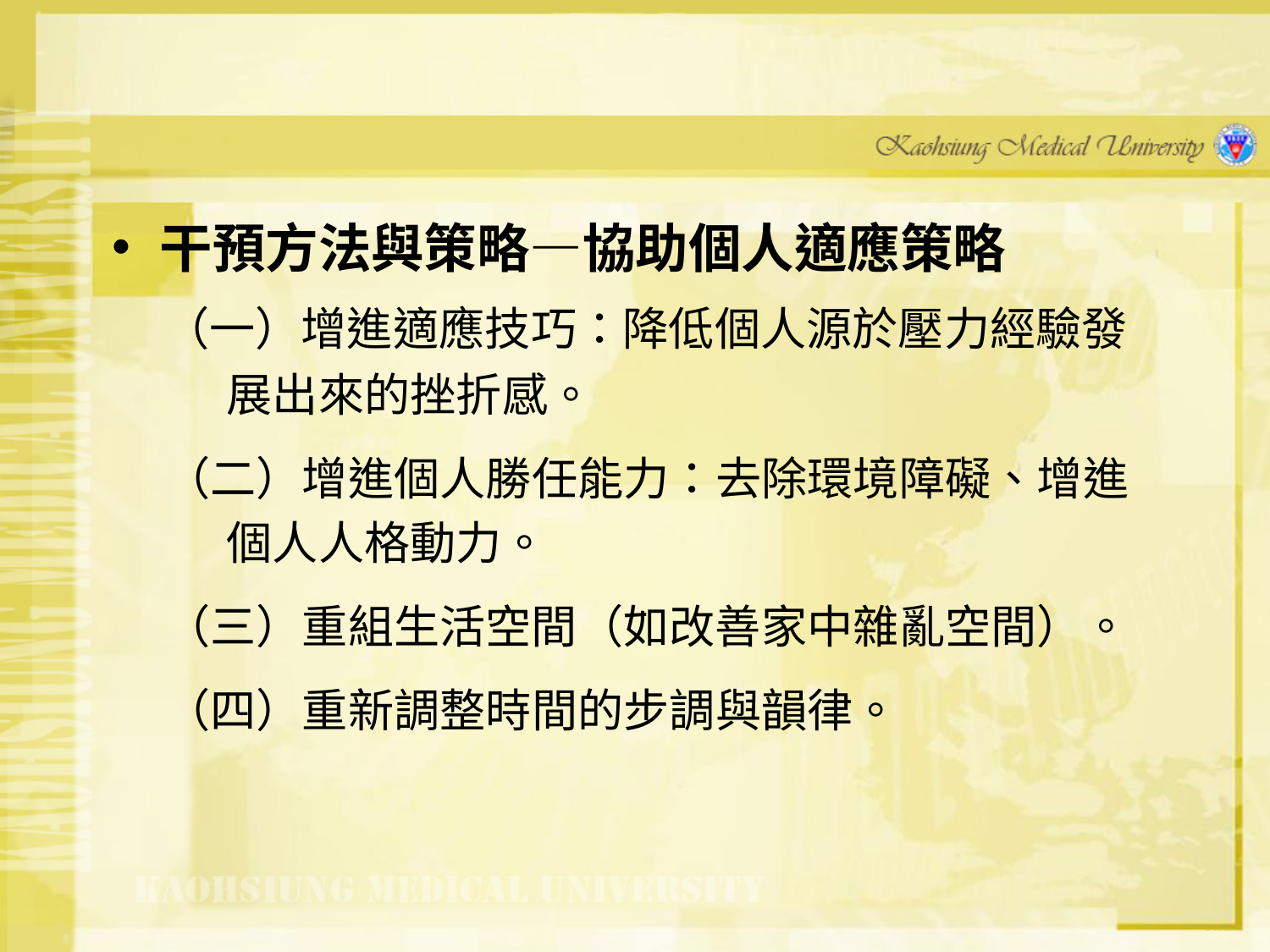

#

干預方法與策略—協助個人適應策略
   （一）增進適應技巧：降低個人源於壓力經驗發
          展出來的挫折感。

    （二）增進個人勝任能力：去除環境障礙、增進
          個人人格動力。

    （三）重組生活空間（如改善家中雜亂空間）。

    （四）重新調整時間的步調與韻律。